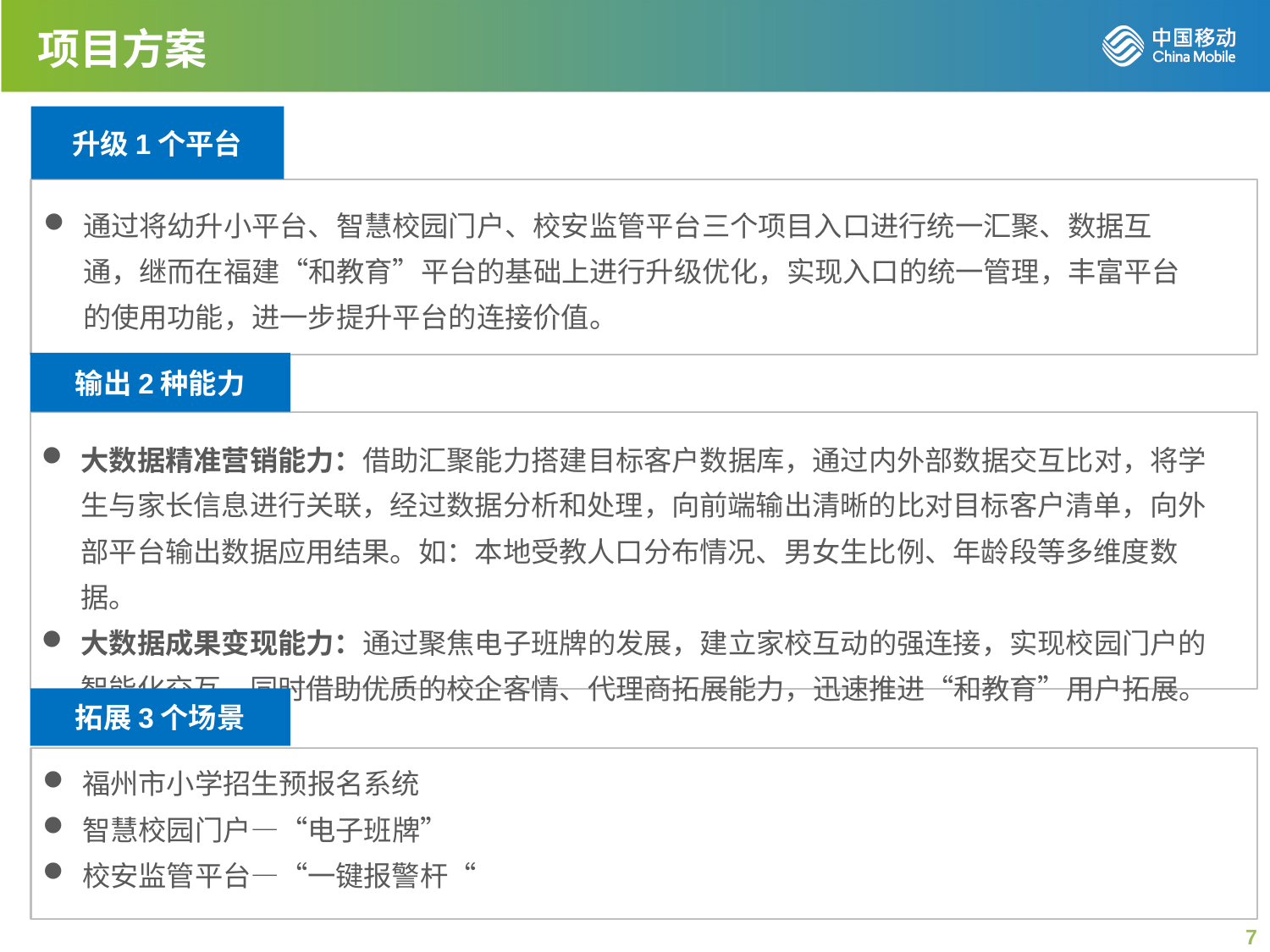

项目方案
升级1个平台

通过将幼升小平台、智慧校园门户、校安监管平台三个项目入口进行统一汇聚、数据互通，继而在福建“和教育”平台的基础上进行升级优化，实现入口的统一管理，丰富平台的使用功能，进一步提升平台的连接价值。
应用中心
输出2种能力

大数据精准营销能力：借助汇聚能力搭建目标客户数据库，通过内外部数据交互比对，将学生与家长信息进行关联，经过数据分析和处理，向前端输出清晰的比对目标客户清单，向外部平台输出数据应用结果。如：本地受教人口分布情况、男女生比例、年龄段等多维度数据。
大数据成果变现能力：通过聚焦电子班牌的发展，建立家校互动的强连接，实现校园门户的智能化交互。同时借助优质的校企客情、代理商拓展能力，迅速推进“和教育”用户拓展。
教学资源
拓展3个场景
福州市小学招生预报名系统
智慧校园门户—“电子班牌”
校安监管平台—“一键报警杆“